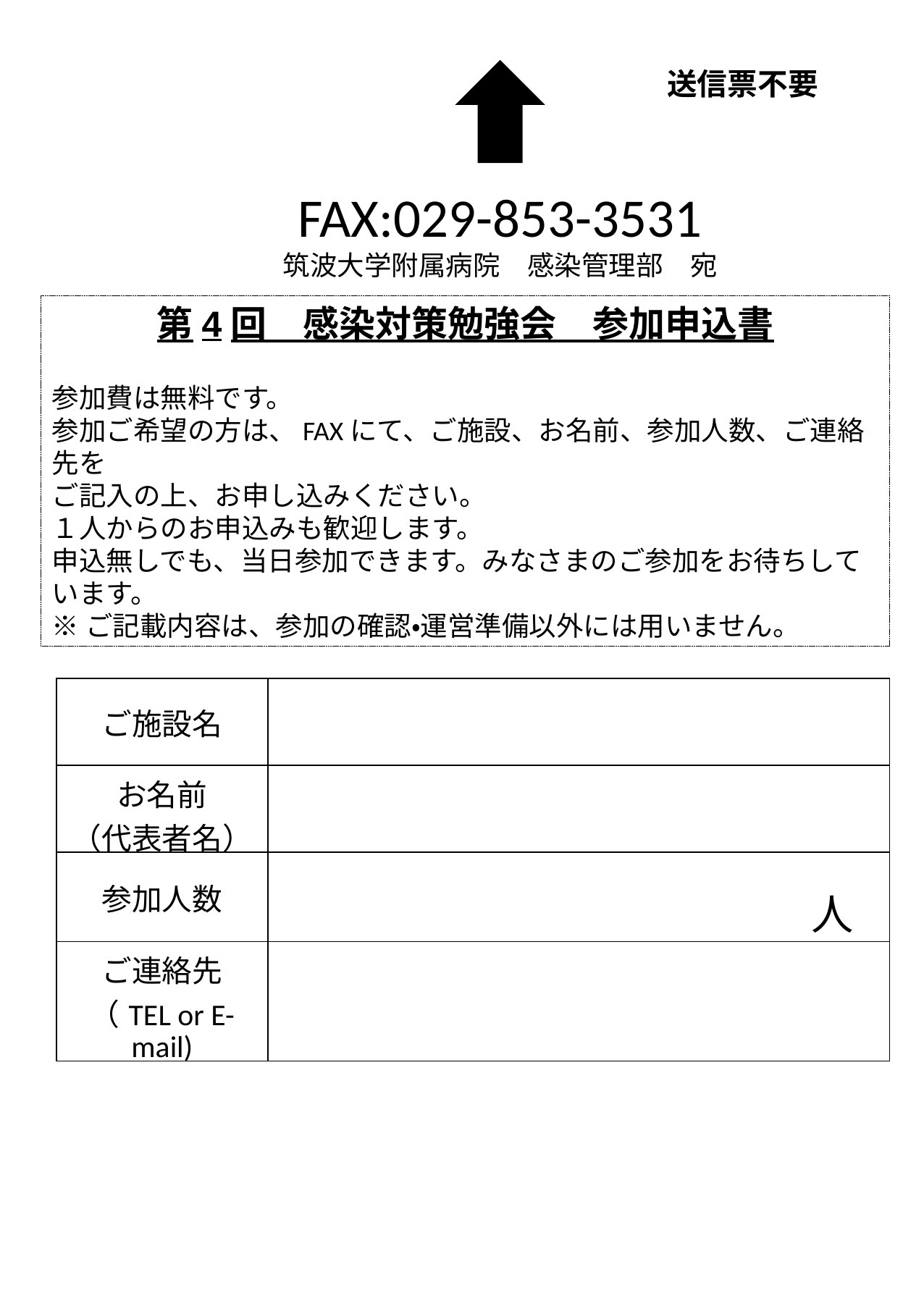

送信票不要
FAX:029-853-3531
筑波大学附属病院　感染管理部　宛
第4回　感染対策勉強会　参加申込書

参加費は無料です。
参加ご希望の方は、FAXにて、ご施設、お名前、参加人数、ご連絡先を
ご記入の上、お申し込みください。
１人からのお申込みも歓迎します。
申込無しでも、当日参加できます。みなさまのご参加をお待ちしています。
※ご記載内容は、参加の確認・運営準備以外には用いません。
| ご施設名 |  |
| --- | --- |
| お名前 （代表者名） |  |
| 参加人数 | 人 |
| ご連絡先 （TEL or E-mail) |  |